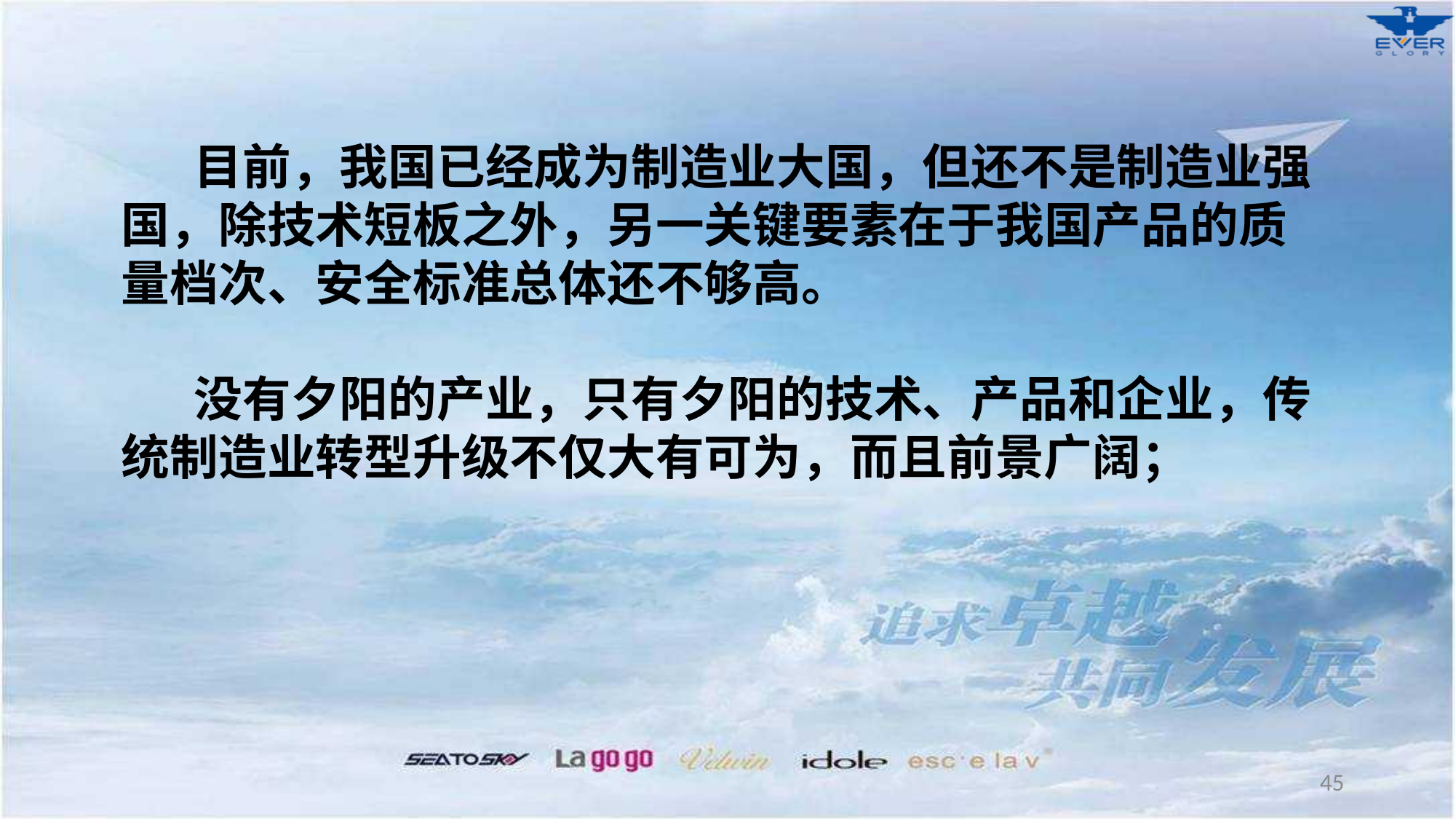

目前，我国已经成为制造业大国，但还不是制造业强国，除技术短板之外，另一关键要素在于我国产品的质量档次、安全标准总体还不够高。

没有夕阳的产业，只有夕阳的技术、产品和企业，传统制造业转型升级不仅大有可为，而且前景广阔；
45